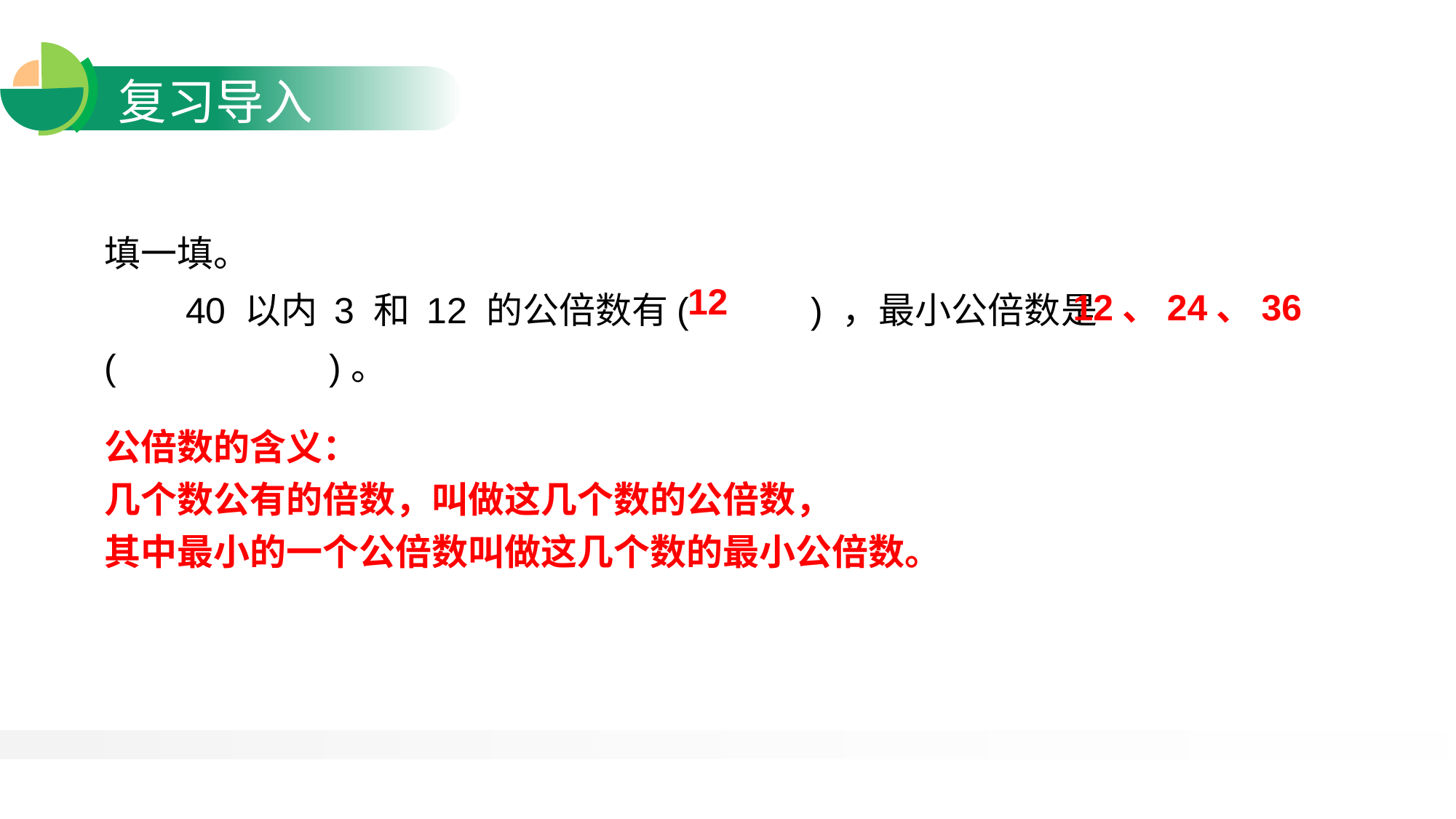

填一填。
        40 以内 3 和 12 的公倍数有(            ) ，最小公倍数是(                     )。
12
12、24、36
公倍数的含义：
几个数公有的倍数，叫做这几个数的公倍数，
其中最小的一个公倍数叫做这几个数的最小公倍数。